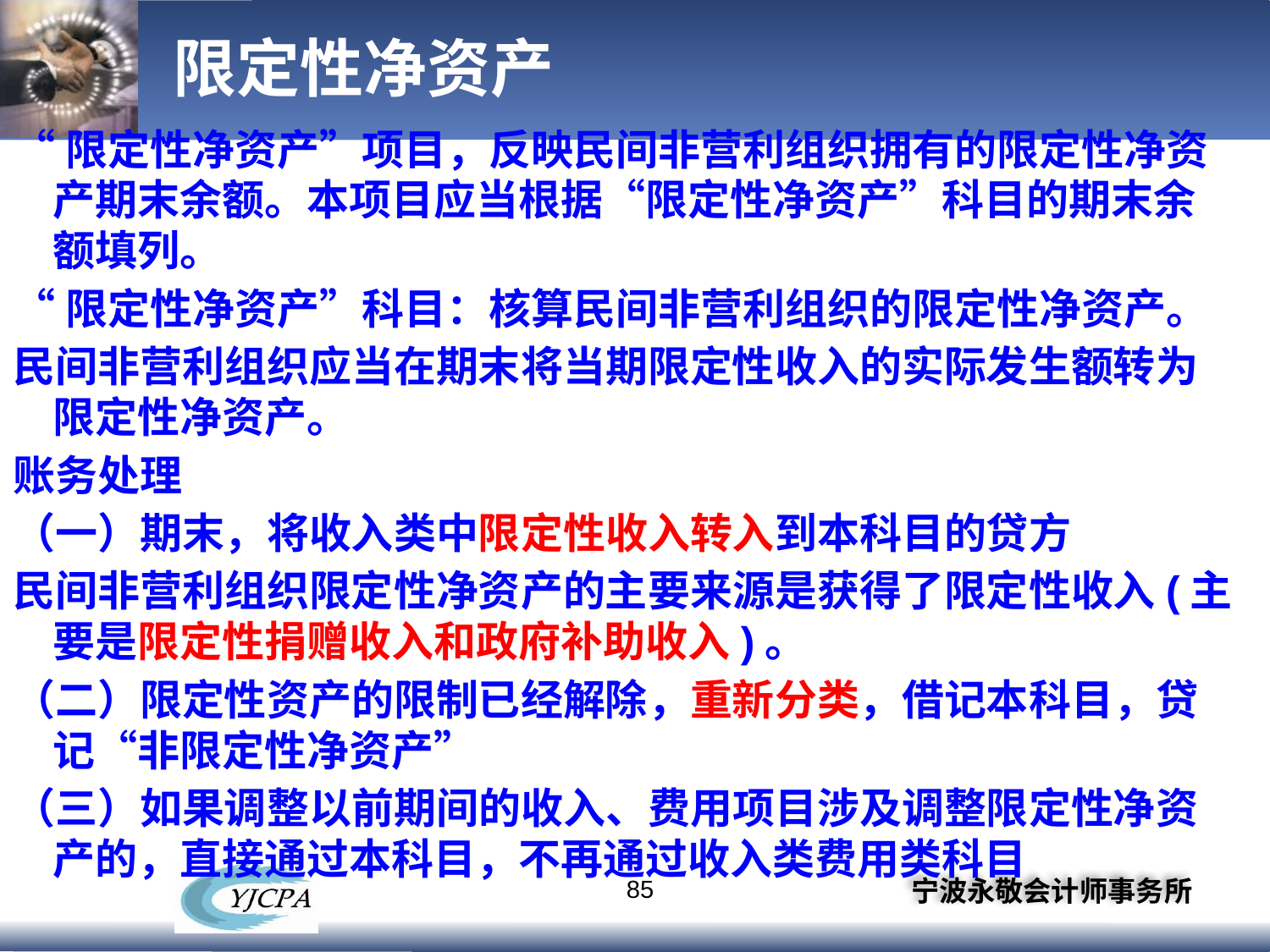

# 限定性净资产
“限定性净资产”项目，反映民间非营利组织拥有的限定性净资产期末余额。本项目应当根据“限定性净资产”科目的期末余额填列。
“限定性净资产”科目：核算民间非营利组织的限定性净资产。
民间非营利组织应当在期末将当期限定性收入的实际发生额转为限定性净资产。
账务处理
（一）期末，将收入类中限定性收入转入到本科目的贷方
民间非营利组织限定性净资产的主要来源是获得了限定性收入(主要是限定性捐赠收入和政府补助收入)。
（二）限定性资产的限制已经解除，重新分类，借记本科目，贷记“非限定性净资产”
（三）如果调整以前期间的收入、费用项目涉及调整限定性净资产的，直接通过本科目，不再通过收入类费用类科目